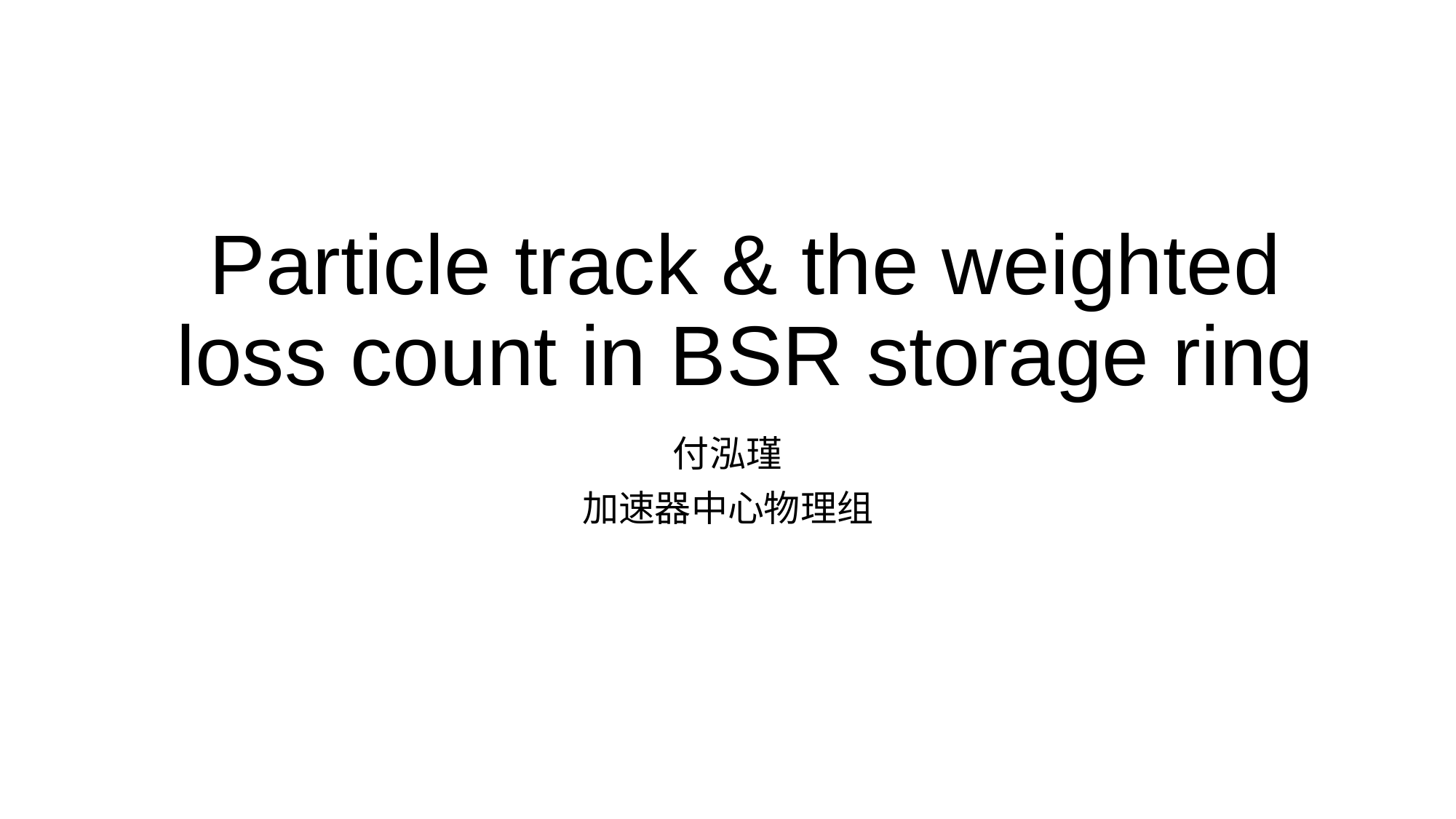

# Particle track & the weighted loss count in BSR storage ring
付泓瑾
加速器中心物理组